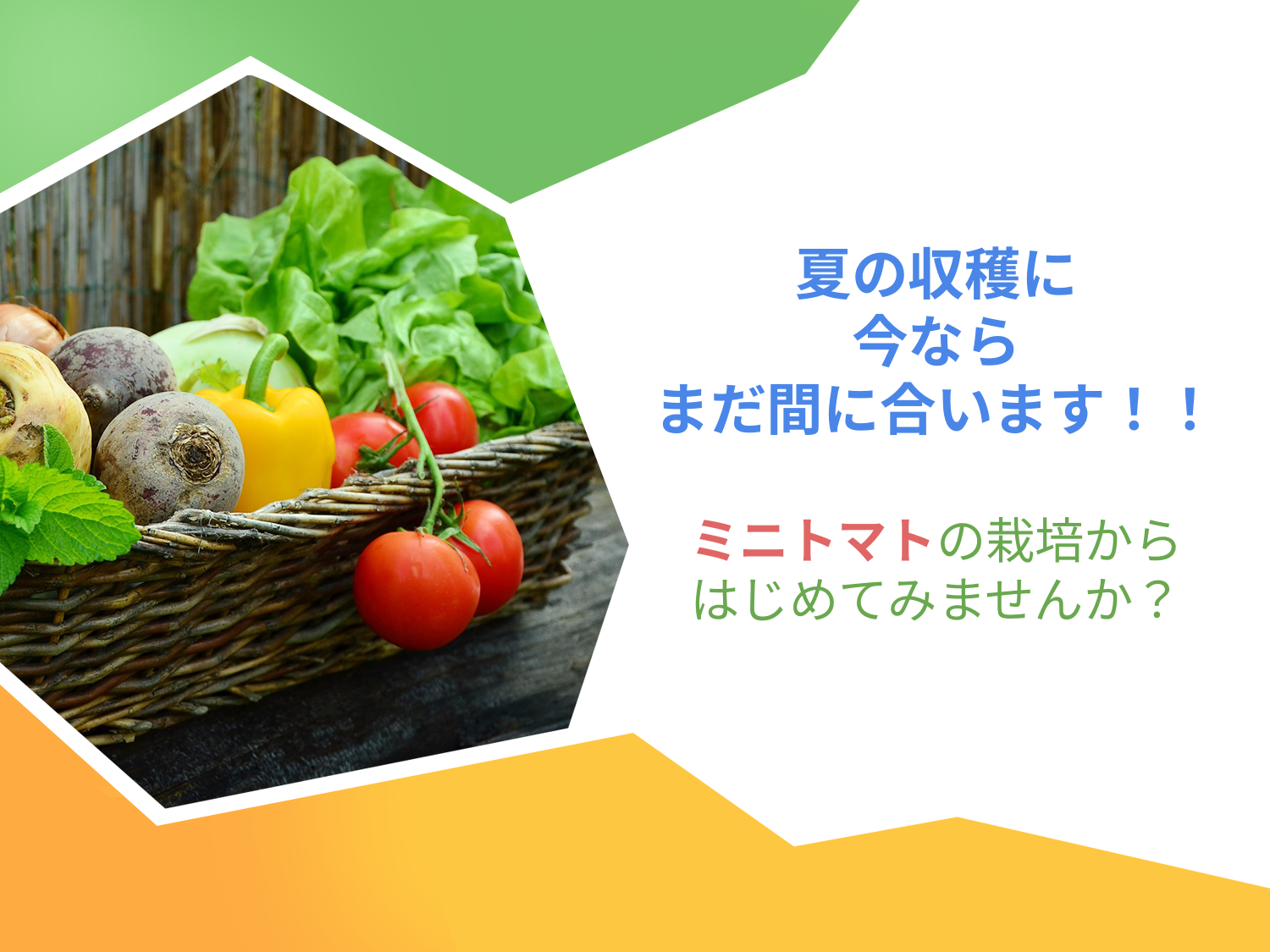

夏の収穫に
今なら
まだ間に合います！！

ミニトマトの栽培から
はじめてみませんか？